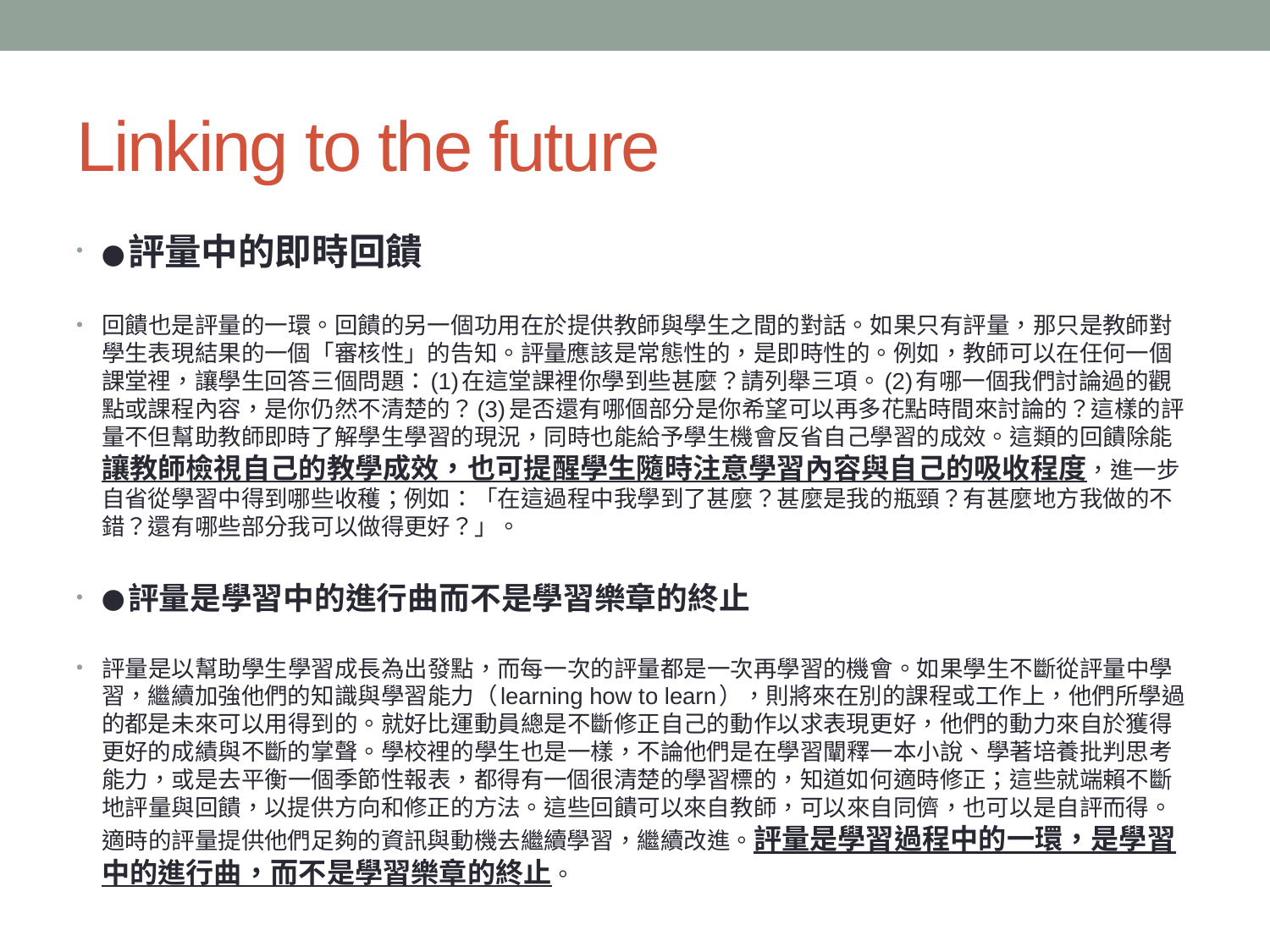

# Linking to the future
●評量中的即時回饋

回饋也是評量的一環。回饋的另一個功用在於提供教師與學生之間的對話。如果只有評量，那只是教師對學生表現結果的一個「審核性」的告知。評量應該是常態性的，是即時性的。例如，教師可以在任何一個課堂裡，讓學生回答三個問題：(1)在這堂課裡你學到些甚麼？請列舉三項。(2)有哪一個我們討論過的觀點或課程內容，是你仍然不清楚的？(3)是否還有哪個部分是你希望可以再多花點時間來討論的？這樣的評量不但幫助教師即時了解學生學習的現況，同時也能給予學生機會反省自己學習的成效。這類的回饋除能讓教師檢視自己的教學成效，也可提醒學生隨時注意學習內容與自己的吸收程度，進一步自省從學習中得到哪些收穫；例如：「在這過程中我學到了甚麼？甚麼是我的瓶頸？有甚麼地方我做的不錯？還有哪些部分我可以做得更好？」。

●評量是學習中的進行曲而不是學習樂章的終止

評量是以幫助學生學習成長為出發點，而每一次的評量都是一次再學習的機會。如果學生不斷從評量中學習，繼續加強他們的知識與學習能力（learning how to learn），則將來在別的課程或工作上，他們所學過的都是未來可以用得到的。就好比運動員總是不斷修正自己的動作以求表現更好，他們的動力來自於獲得更好的成績與不斷的掌聲。學校裡的學生也是一樣，不論他們是在學習闡釋一本小說、學著培養批判思考能力，或是去平衡一個季節性報表，都得有一個很清楚的學習標的，知道如何適時修正；這些就端賴不斷地評量與回饋，以提供方向和修正的方法。這些回饋可以來自教師，可以來自同儕，也可以是自評而得。適時的評量提供他們足夠的資訊與動機去繼續學習，繼續改進。評量是學習過程中的一環，是學習中的進行曲，而不是學習樂章的終止。